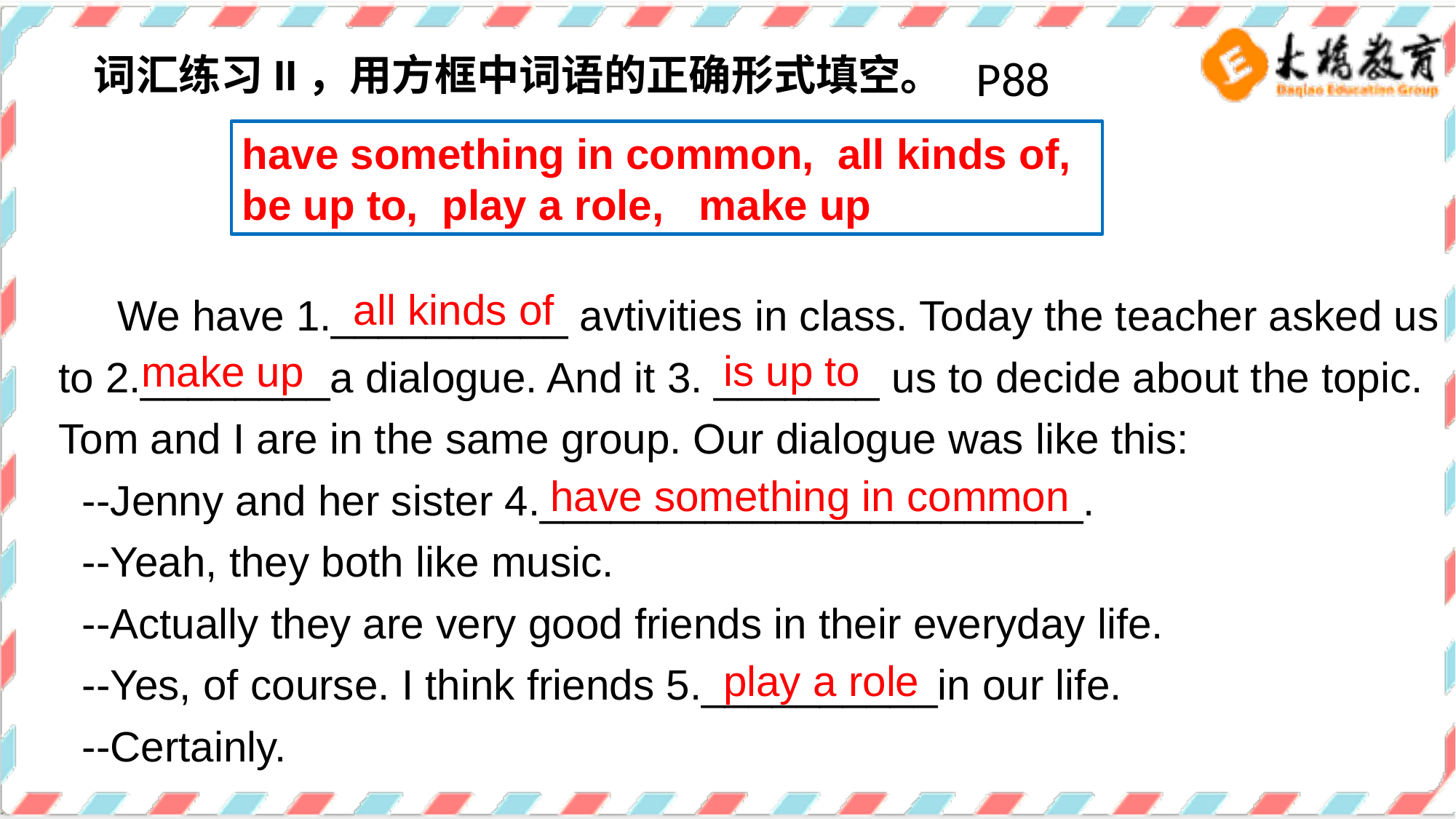

词汇练习II，用方框中词语的正确形式填空。
P88
have something in common,  all kinds of,
be up to,  play a role,   make up
     We have 1.__________ avtivities in class. Today the teacher asked us to 2.________a dialogue. And it 3. _______ us to decide about the topic. Tom and I are in the same group. Our dialogue was like this:
  --Jenny and her sister 4._______________________.
  --Yeah, they both like music.
  --Actually they are very good friends in their everyday life.
  --Yes, of course. I think friends 5.__________in our life.
  --Certainly.
all kinds of
is up to
make up
have something in common
play a role